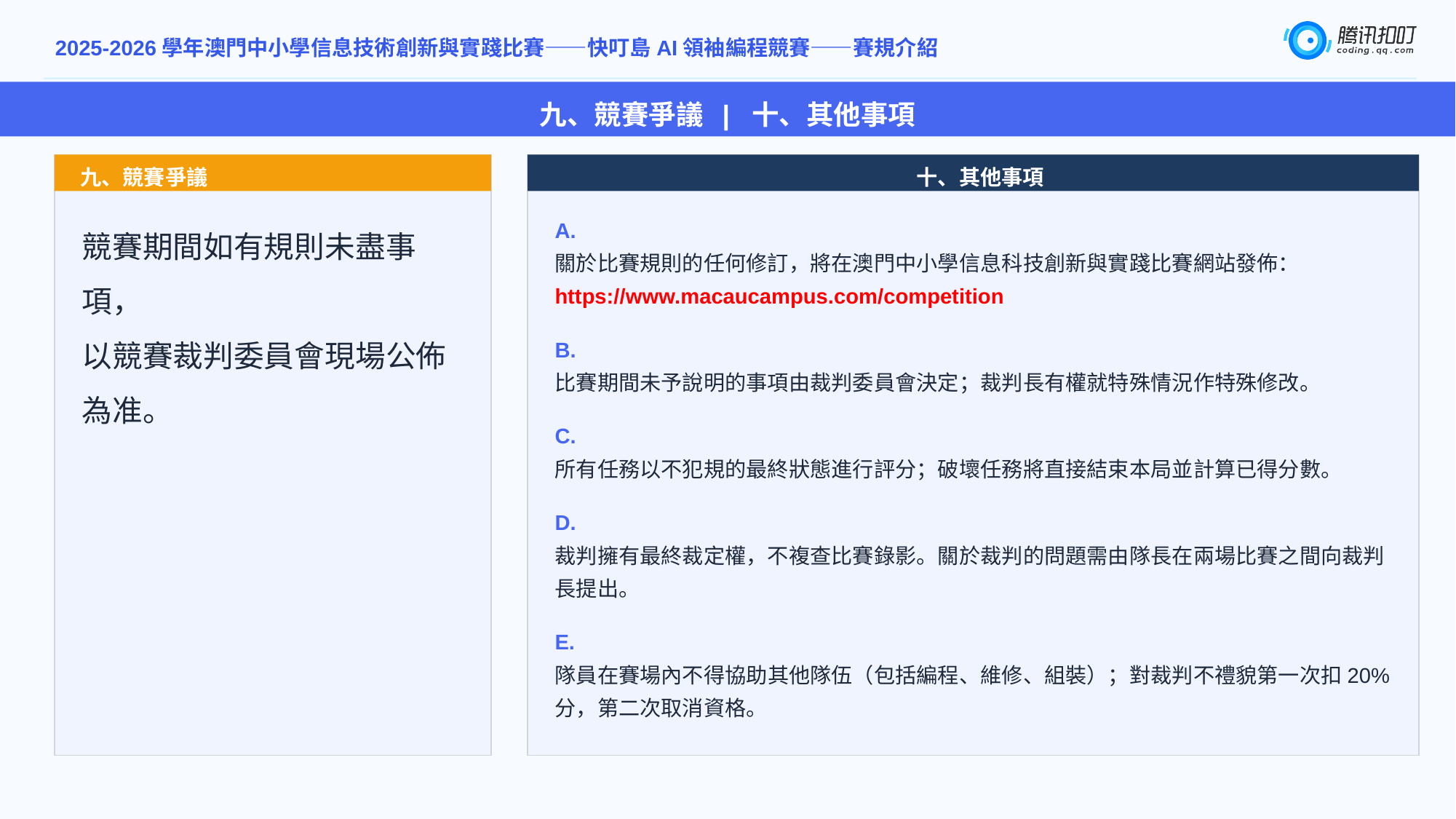

2025-2026學年澳門中小學信息技術創新與實踐比賽——快叮島AI領袖編程競賽——賽規介紹

九、競賽爭議  |  十、其他事項
  九、競賽爭議

  十、其他事項
競賽期間如有規則未盡事項，
以競賽裁判委員會現場公佈為准。
A.
關於比賽規則的任何修訂，將在澳門中小學信息科技創新與實踐比賽網站發佈：
https://www.macaucampus.com/competition

B.
比賽期間未予說明的事項由裁判委員會決定；裁判長有權就特殊情況作特殊修改。

C.
所有任務以不犯規的最終狀態進行評分；破壞任務將直接結束本局並計算已得分數。

D.
裁判擁有最終裁定權，不複查比賽錄影。關於裁判的問題需由隊長在兩場比賽之間向裁判長提出。

E.
隊員在賽場內不得協助其他隊伍（包括編程、維修、組裝）；對裁判不禮貌第一次扣20%分，第二次取消資格。